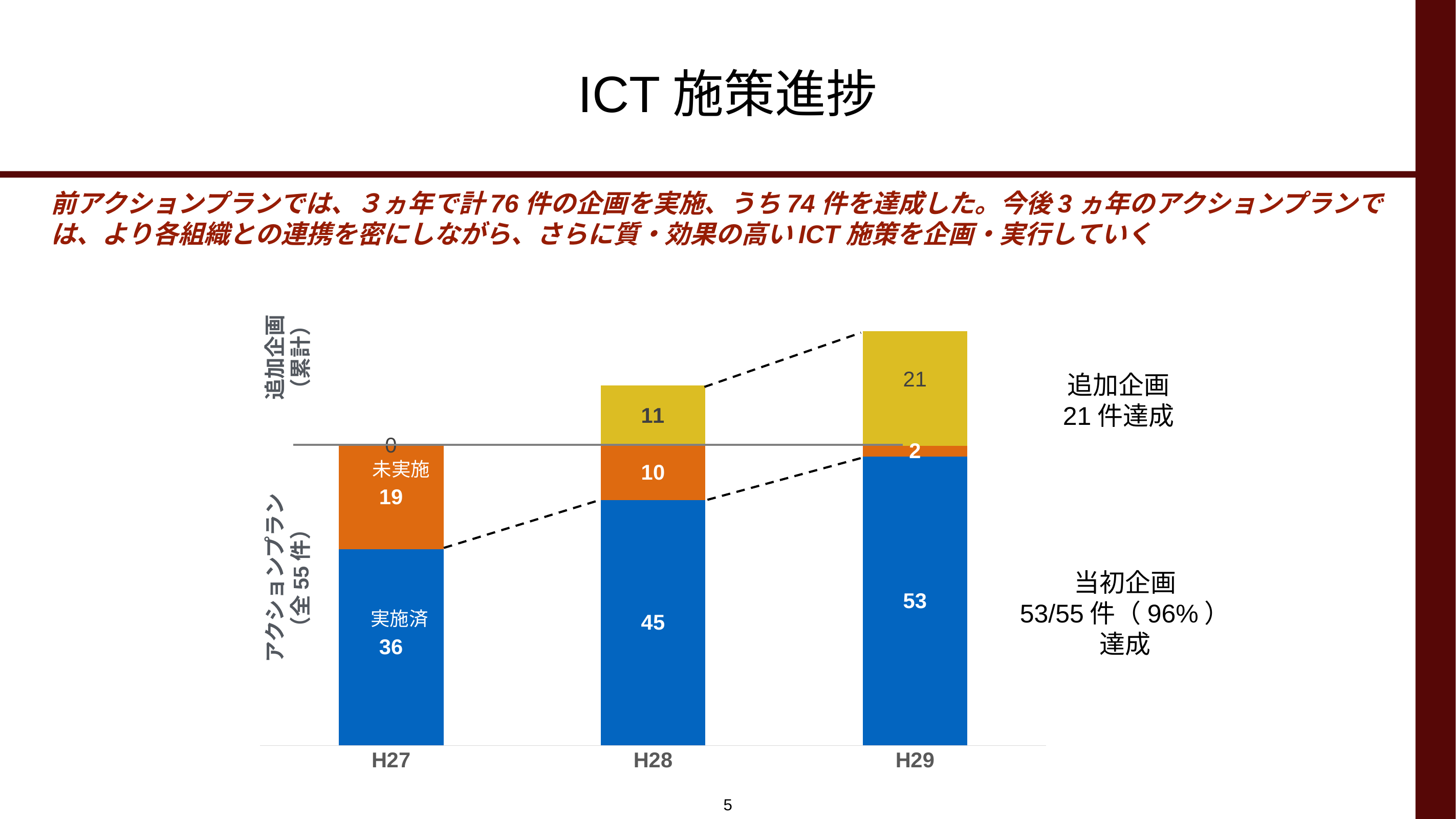

# ICT施策進捗
前アクションプランでは、３ヵ年で計76件の企画を実施、うち74件を達成した。今後3ヵ年のアクションプランでは、より各組織との連携を密にしながら、さらに質・効果の高いICT施策を企画・実行していく

### Chart

| Category | 系列 1 | 系列 2 | 系列 3 | 系列 4 |
|---|---|---|---|---|
| H27 | 36.0 | 19.0 | 0.0 | None |
| H28 | 45.0 | 10.0 | 11.0 | None |
| H29 | 53.0 | 2.0 | 11.0 | 10.0 |
追加企画
（累計）
追加企画
21件達成
未実施
アクションプラン
（全55件）
当初企画
53/55件（96%）
達成
実施済
5